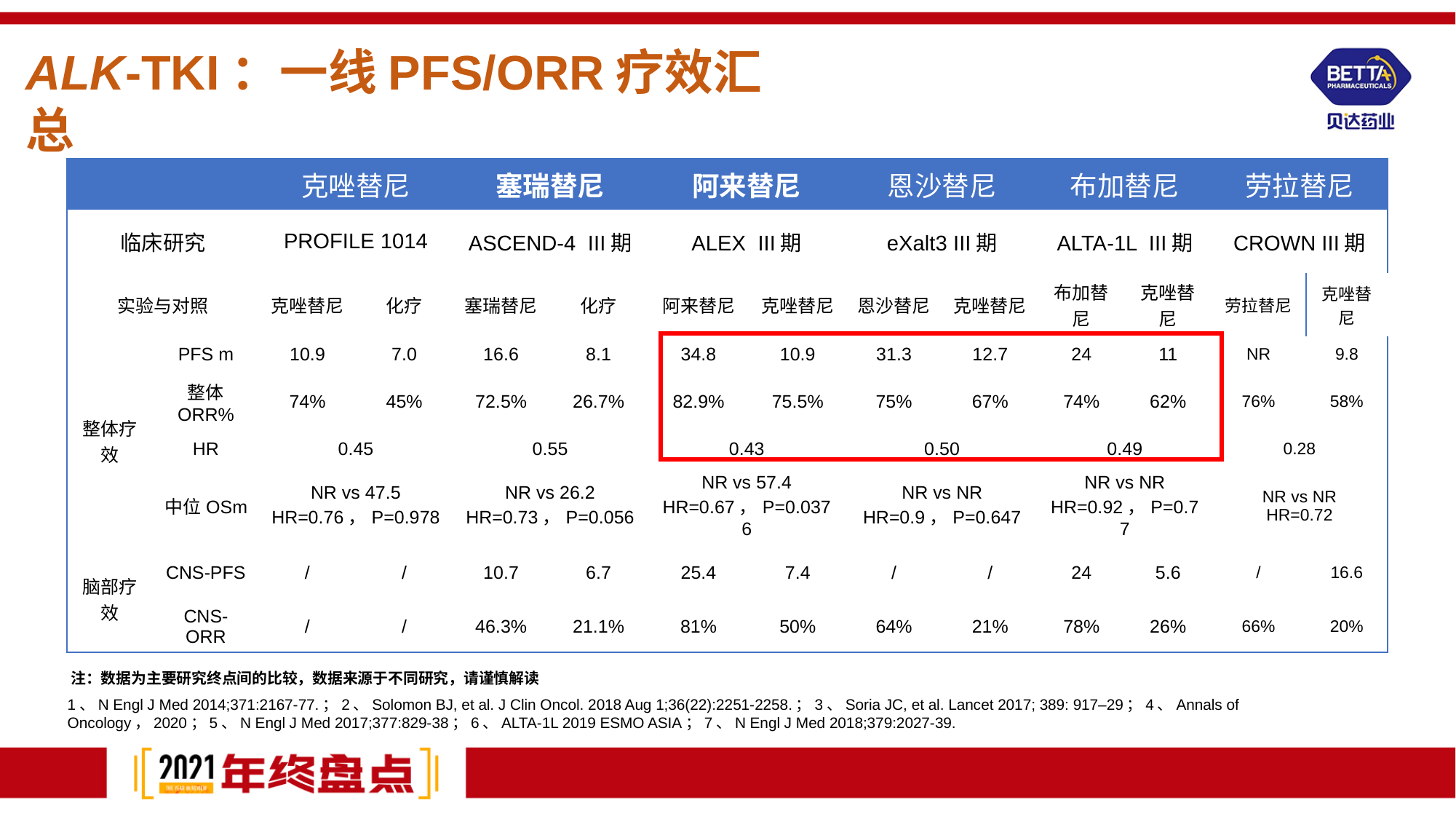

ALK-TKI：一线PFS/ORR疗效汇总
|  |  | 克唑替尼 |  | 塞瑞替尼 |  | 阿来替尼 |  | 恩沙替尼 |  | 布加替尼 |  | 劳拉替尼 |  |
| --- | --- | --- | --- | --- | --- | --- | --- | --- | --- | --- | --- | --- | --- |
| 临床研究 |  | PROFILE 1014 |  | ASCEND-4 III期 |  | ALEX III期 |  | eXalt3 III期 |  | ALTA-1L III期 |  | CROWN III期 |  |
| 实验与对照 |  | 克唑替尼 | 化疗 | 塞瑞替尼 | 化疗 | 阿来替尼 | 克唑替尼 | 恩沙替尼 | 克唑替尼 | 布加替尼 | 克唑替尼 | 劳拉替尼 | 克唑替尼 |
| 整体疗效 | PFS m | 10.9 | 7.0 | 16.6 | 8.1 | 34.8 | 10.9 | 31.3 | 12.7 | 24 | 11 | NR | 9.8 |
|  | 整体 ORR% | 74% | 45% | 72.5% | 26.7% | 82.9% | 75.5% | 75% | 67% | 74% | 62% | 76% | 58% |
|  | HR | 0.45 |  | 0.55 |  | 0.43 |  | 0.50 |  | 0.49 |  | 0.28 |  |
|  | 中位OSm | NR vs 47.5 HR=0.76，P=0.978 |  | NR vs 26.2 HR=0.73，P=0.056 |  | NR vs 57.4 HR=0.67，P=0.0376 |  | NR vs NR HR=0.9，P=0.647 |  | NR vs NR HR=0.92，P=0.77 |  | NR vs NR HR=0.72 |  |
| 脑部疗效 | CNS-PFS | / | / | 10.7 | 6.7 | 25.4 | 7.4 | / | / | 24 | 5.6 | / | 16.6 |
|  | CNS-ORR | / | / | 46.3% | 21.1% | 81% | 50% | 64% | 21% | 78% | 26% | 66% | 20% |

注：数据为主要研究终点间的比较，数据来源于不同研究，请谨慎解读
1、N Engl J Med 2014;371:2167-77.；2、Solomon BJ, et al. J Clin Oncol. 2018 Aug 1;36(22):2251-2258.；3、Soria JC, et al. Lancet 2017; 389: 917–29；4、Annals of Oncology，2020；5、N Engl J Med 2017;377:829-38；6、ALTA-1L 2019 ESMO ASIA；7、N Engl J Med 2018;379:2027-39.